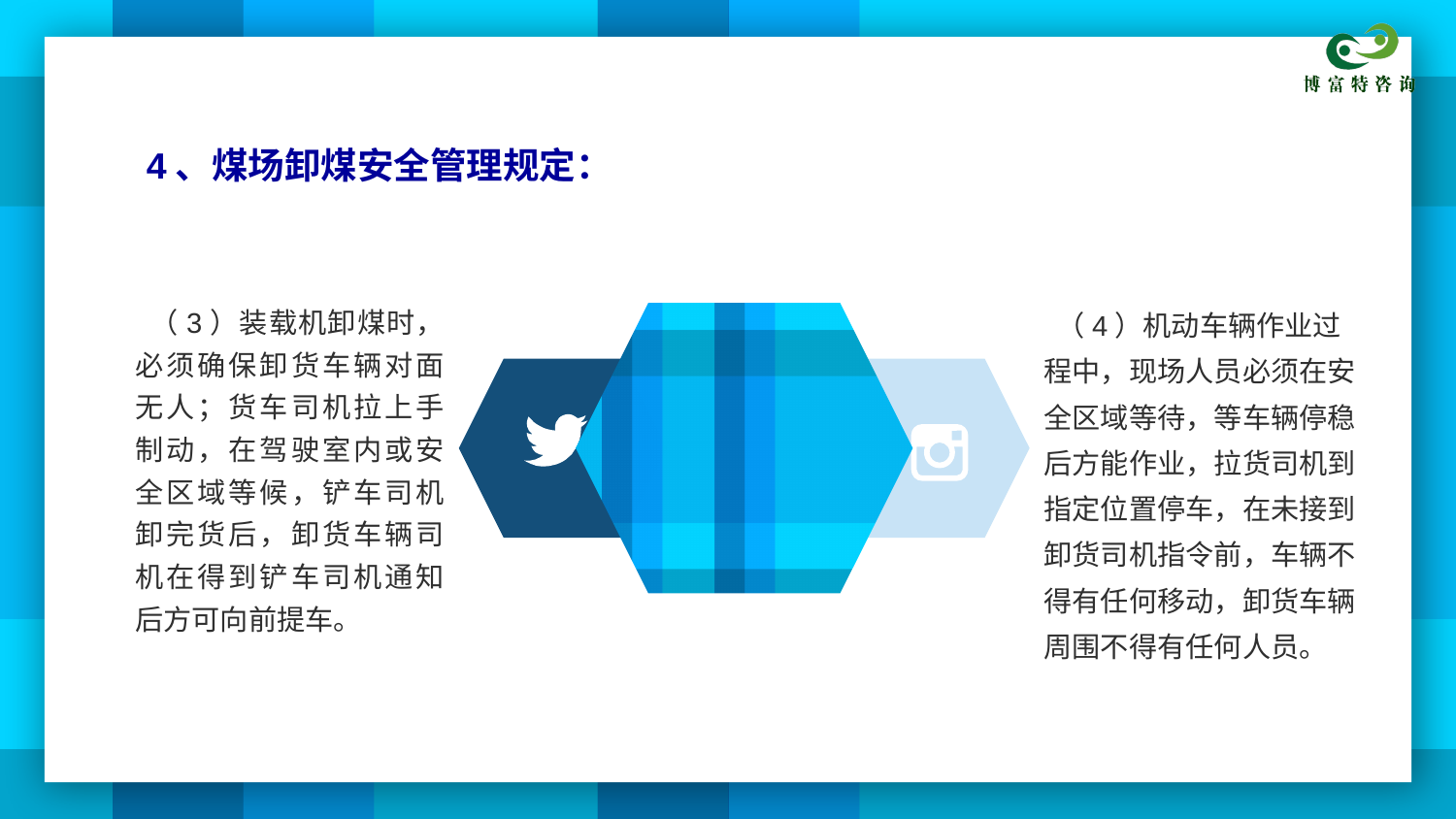

4、煤场卸煤安全管理规定：
 （3）装载机卸煤时，必须确保卸货车辆对面无人；货车司机拉上手制动，在驾驶室内或安全区域等候，铲车司机卸完货后，卸货车辆司机在得到铲车司机通知后方可向前提车。
 （4）机动车辆作业过程中，现场人员必须在安全区域等待，等车辆停稳后方能作业，拉货司机到指定位置停车，在未接到卸货司机指令前，车辆不得有任何移动，卸货车辆周围不得有任何人员。